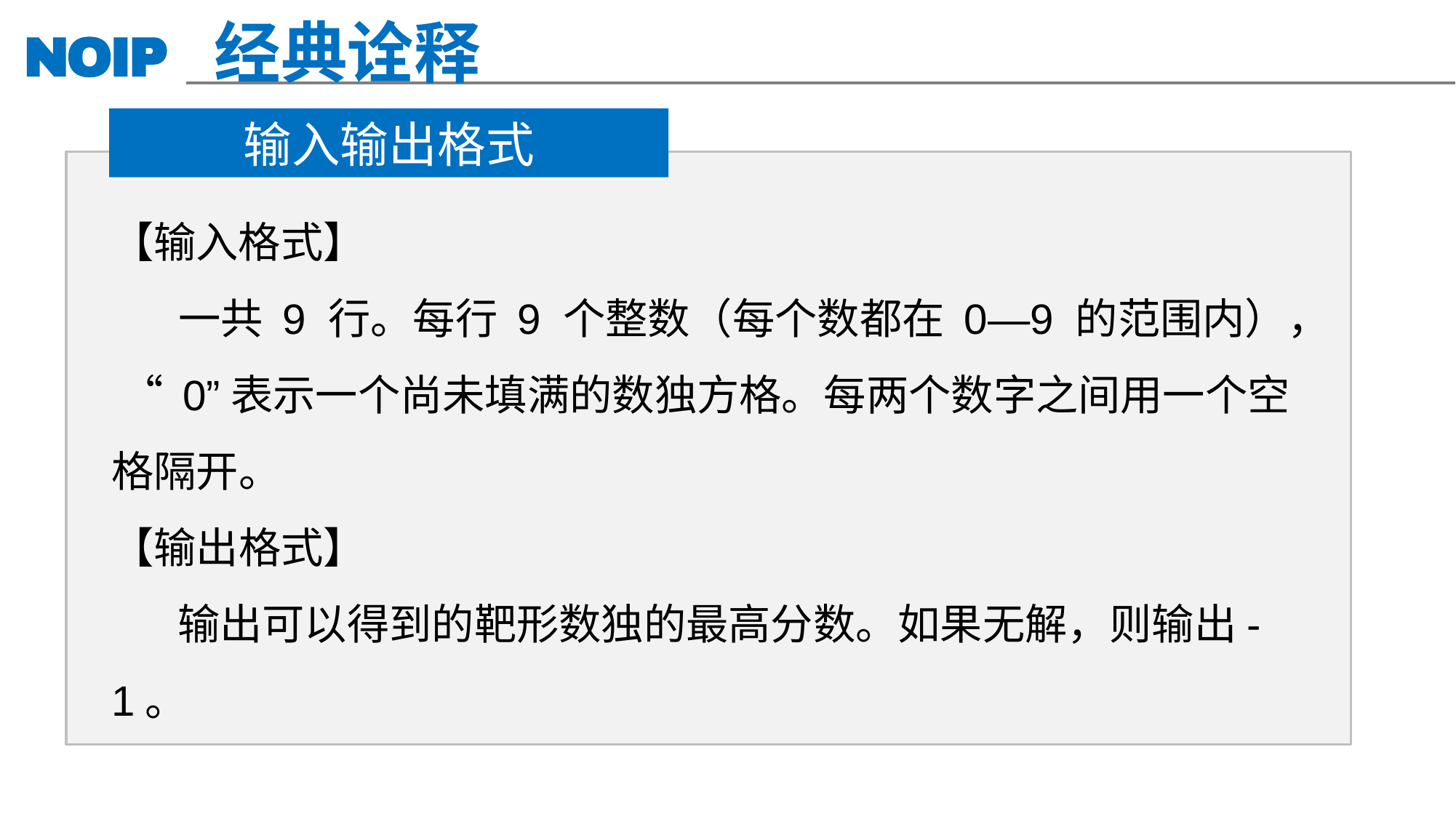

经典诠释
输入输出格式

【输入格式】
      一共 9 行。每行 9 个整数（每个数都在 0—9 的范围内）， “ 0”表示一个尚未填满的数独方格。每两个数字之间用一个空格隔开。
【输出格式】
       输出可以得到的靶形数独的最高分数。如果无解，则输出-1。